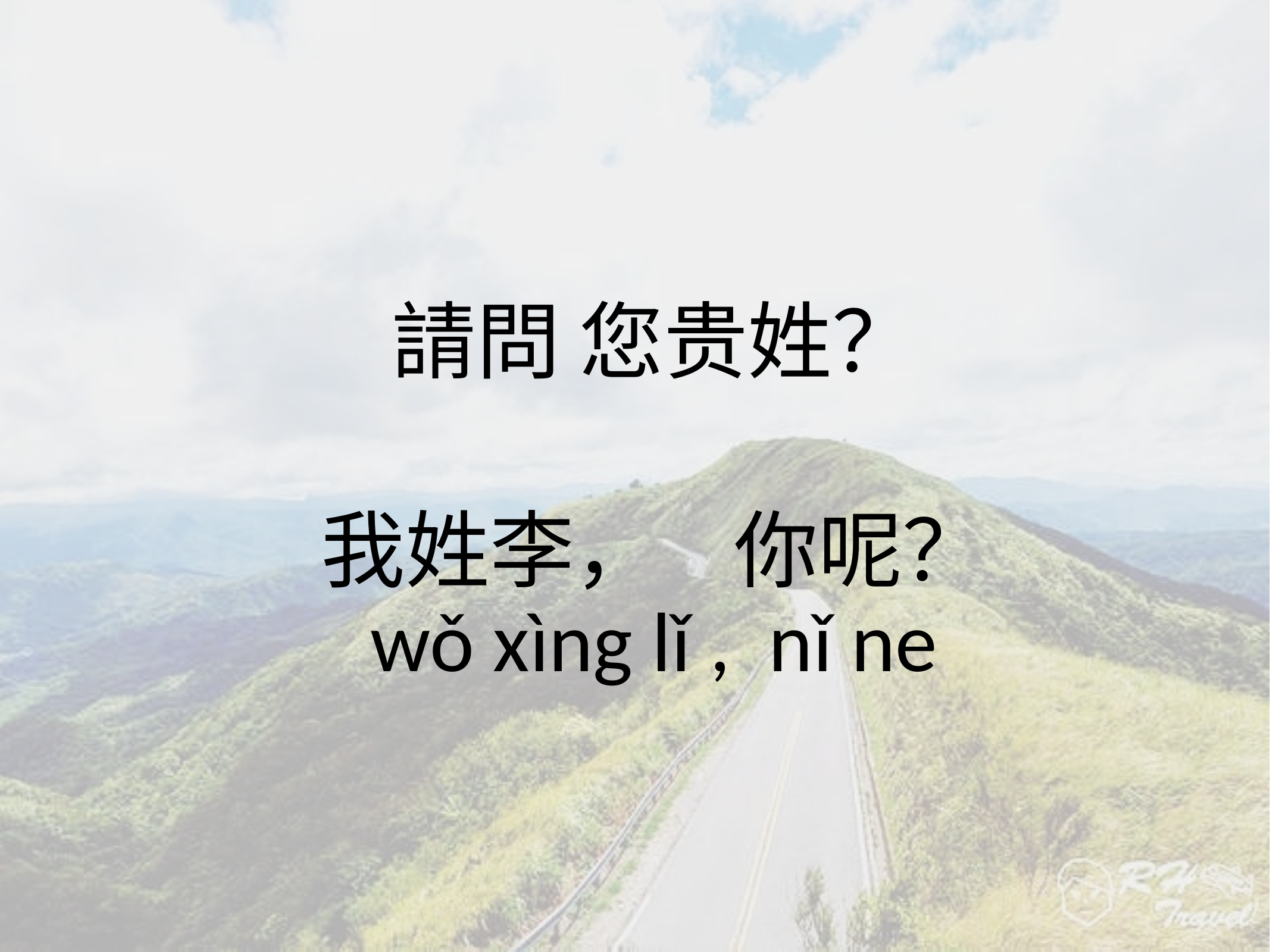

#
 請問 您贵姓？

 我姓李，    你呢？
 wǒ xìng lǐ ,  nǐ ne